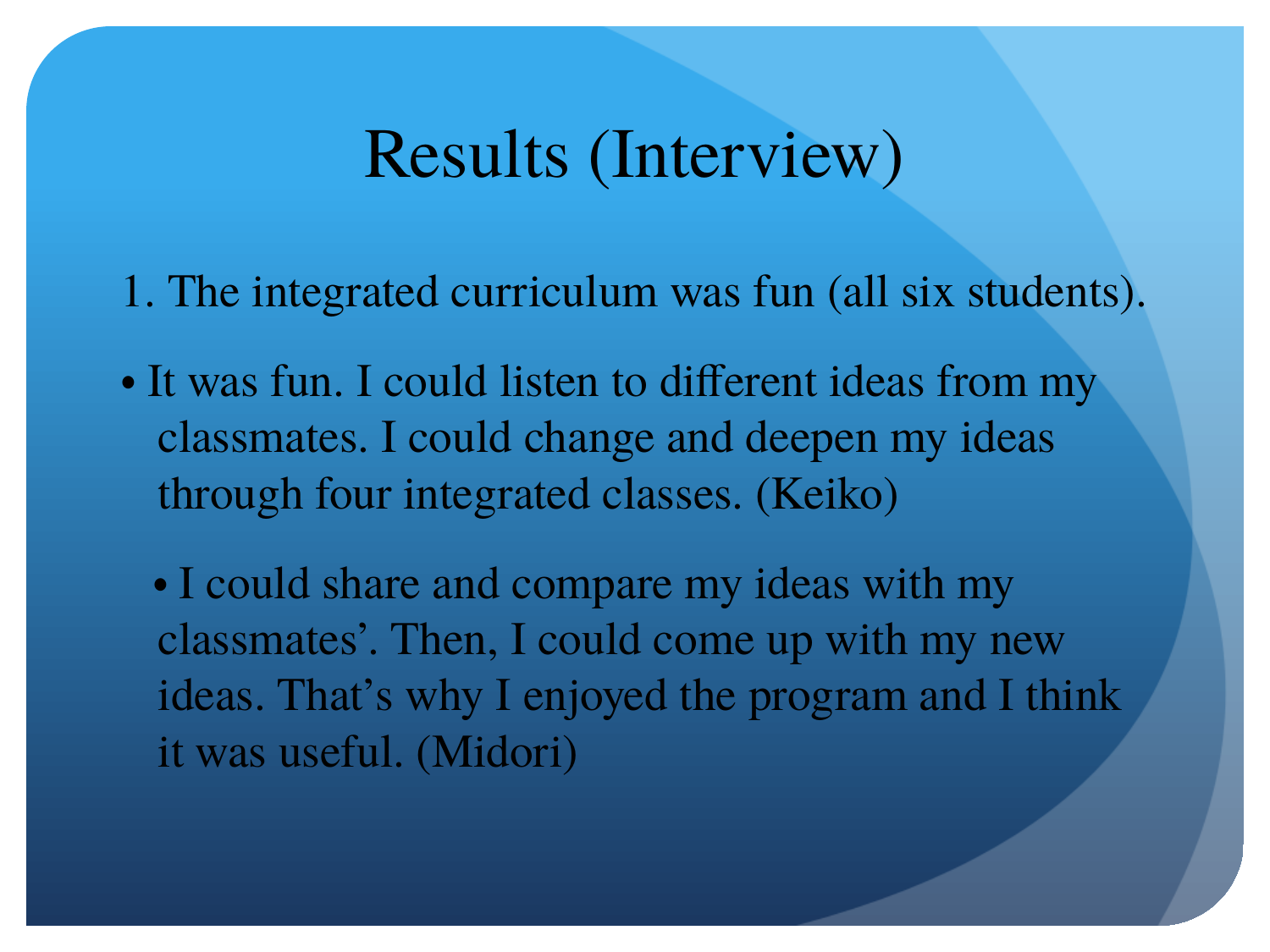

# Results (Interview)
1. The integrated curriculum was fun (all six students).
・It was fun. I could listen to different ideas from my classmates. I could change and deepen my ideas through four integrated classes. (Keiko)
  ・I could share and compare my ideas with my classmates’. Then, I could come up with my new ideas. That’s why I enjoyed the program and I think it was useful. (Midori)